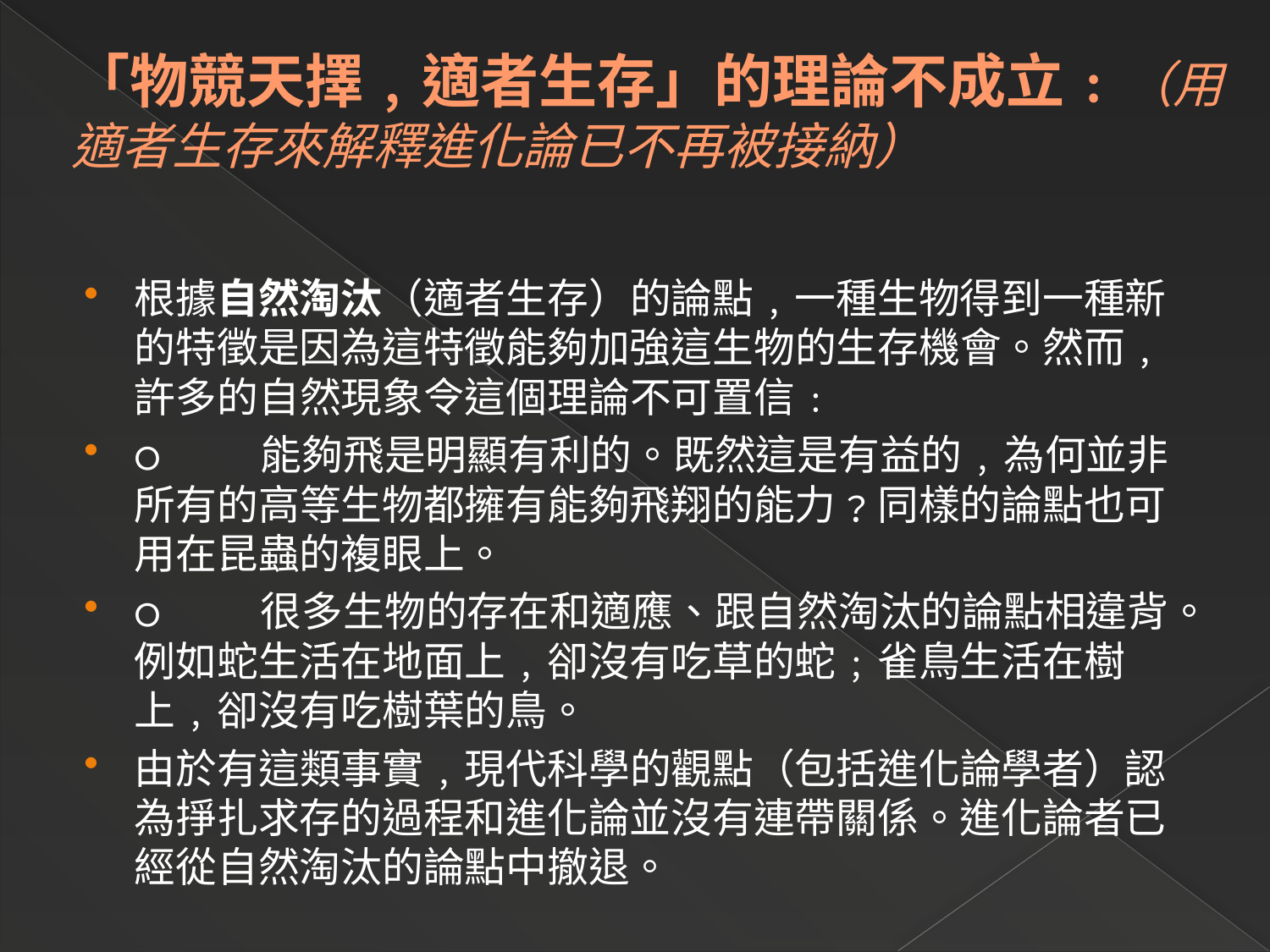

# 「物競天擇﹐適者生存」的理論不成立﹕（用適者生存來解釋進化論已不再被接納）
根據自然淘汰（適者生存）的論點﹐一種生物得到一種新的特徵是因為這特徵能夠加強這生物的生存機會。然而﹐許多的自然現象令這個理論不可置信﹕
o        能夠飛是明顯有利的。既然這是有益的﹐為何並非所有的高等生物都擁有能夠飛翔的能力﹖同樣的論點也可用在昆蟲的複眼上。
o        很多生物的存在和適應、跟自然淘汰的論點相違背。例如蛇生活在地面上﹐卻沒有吃草的蛇﹔雀鳥生活在樹上﹐卻沒有吃樹葉的鳥。
由於有這類事實﹐現代科學的觀點（包括進化論學者）認為掙扎求存的過程和進化論並沒有連帶關係。進化論者已經從自然淘汰的論點中撤退。